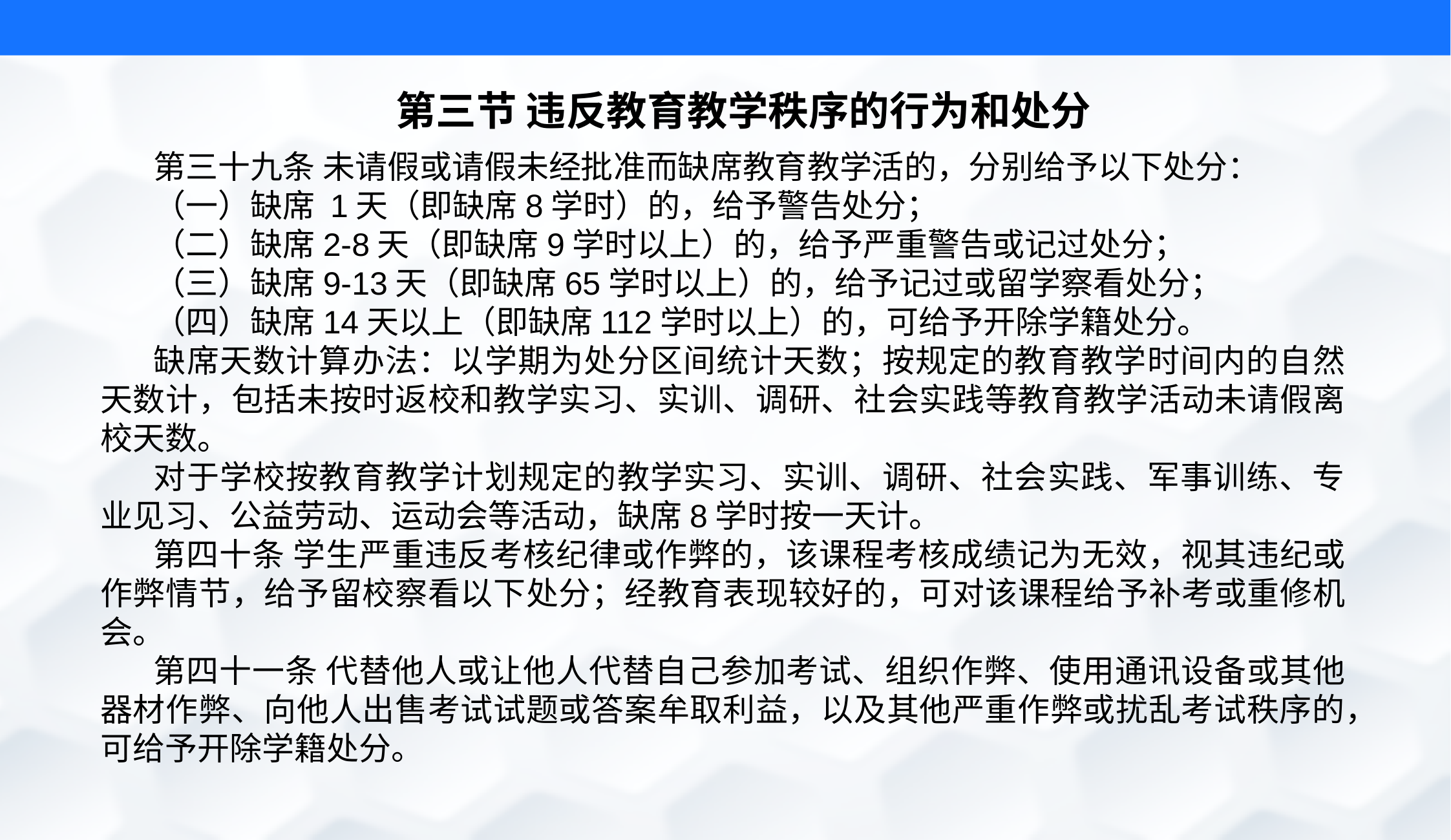

第三节 违反教育教学秩序的行为和处分
第三十九条 未请假或请假未经批准而缺席教育教学活的，分别给予以下处分：
（一）缺席 1天（即缺席8学时）的，给予警告处分；
（二）缺席2-8天（即缺席9学时以上）的，给予严重警告或记过处分；
（三）缺席9-13天（即缺席65学时以上）的，给予记过或留学察看处分；
（四）缺席14天以上（即缺席112学时以上）的，可给予开除学籍处分。
缺席天数计算办法：以学期为处分区间统计天数；按规定的教育教学时间内的自然天数计，包括未按时返校和教学实习、实训、调研、社会实践等教育教学活动未请假离校天数。
对于学校按教育教学计划规定的教学实习、实训、调研、社会实践、军事训练、专业见习、公益劳动、运动会等活动，缺席8学时按一天计。
第四十条 学生严重违反考核纪律或作弊的，该课程考核成绩记为无效，视其违纪或作弊情节，给予留校察看以下处分；经教育表现较好的，可对该课程给予补考或重修机会。
第四十一条 代替他人或让他人代替自己参加考试、组织作弊、使用通讯设备或其他器材作弊、向他人出售考试试题或答案牟取利益，以及其他严重作弊或扰乱考试秩序的，可给予开除学籍处分。